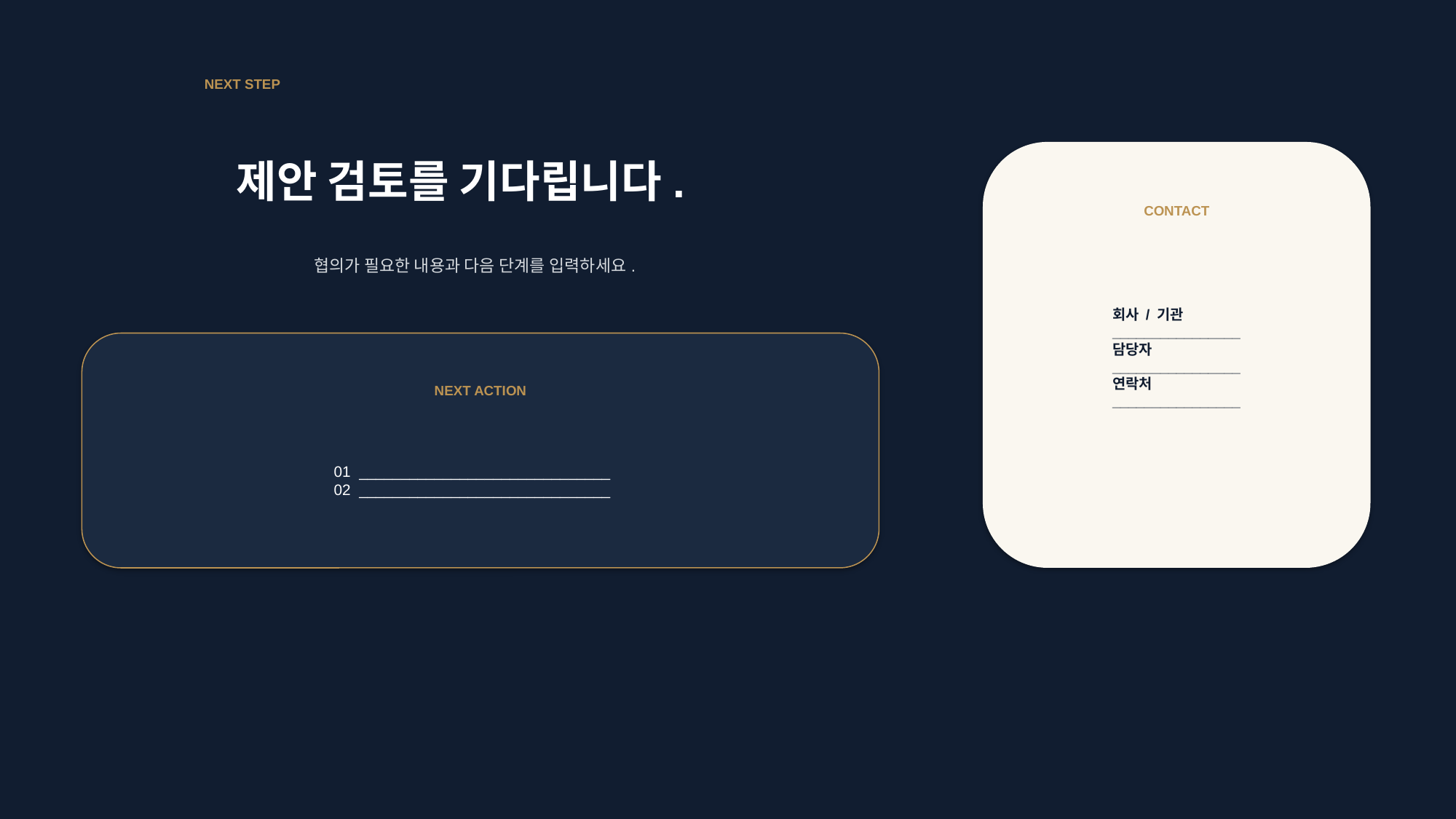

NEXT STEP
제안 검토를 기다립니다.

CONTACT
협의가 필요한 내용과 다음 단계를 입력하세요.
회사 / 기관
________________
담당자
________________
연락처
________________

NEXT ACTION
01  ______________________________
02  ______________________________